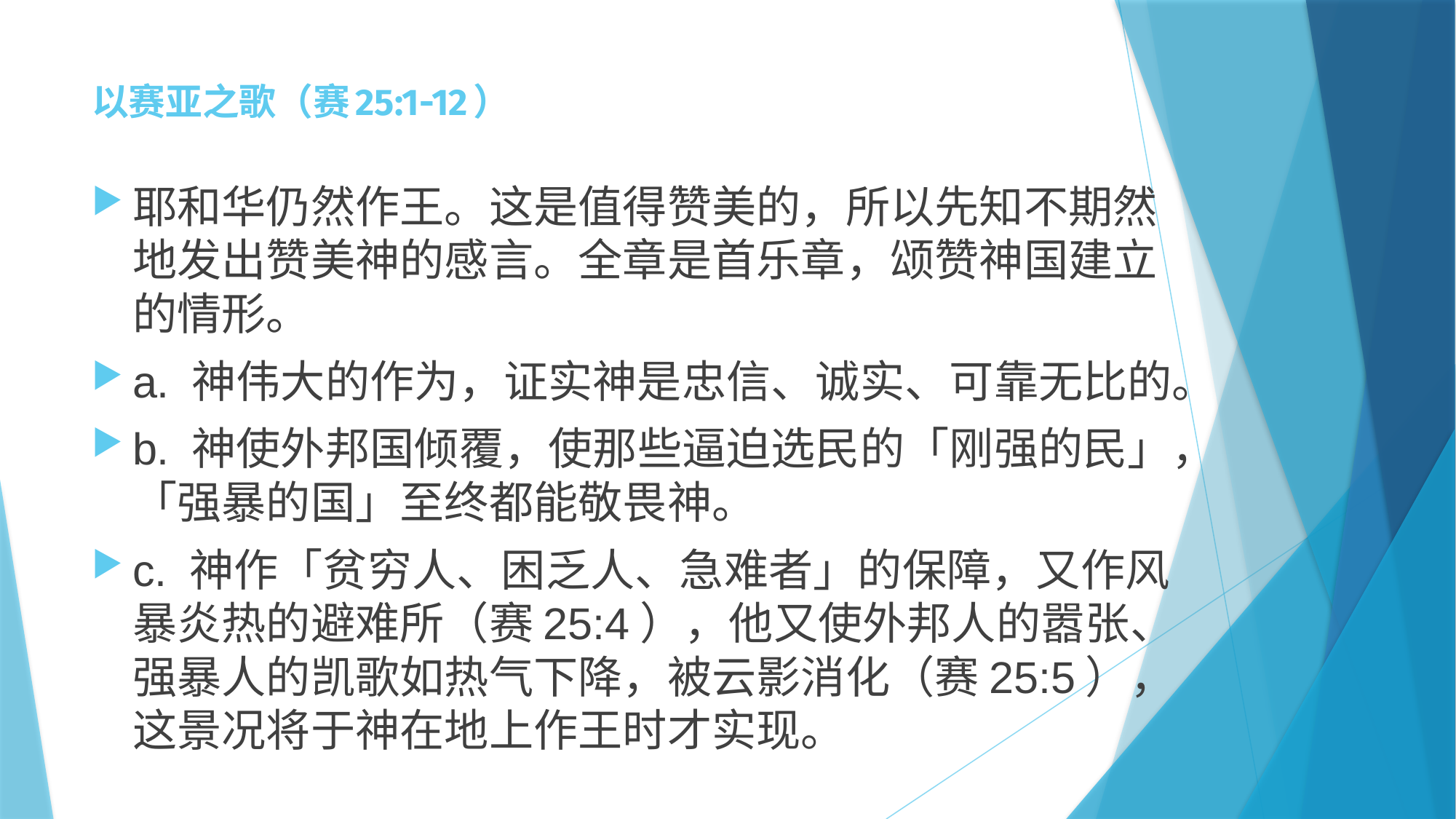

# 以赛亚之歌（赛25:1-12）
耶和华仍然作王。这是值得赞美的，所以先知不期然地发出赞美神的感言。全章是首乐章，颂赞神国建立的情形。
a. 神伟大的作为，证实神是忠信、诚实、可靠无比的。
b. 神使外邦国倾覆，使那些逼迫选民的「刚强的民」，「强暴的国」至终都能敬畏神。
c. 神作「贫穷人、困乏人、急难者」的保障，又作风暴炎热的避难所（赛25:4），他又使外邦人的嚣张、强暴人的凯歌如热气下降，被云影消化（赛25:5），这景况将于神在地上作王时才实现。